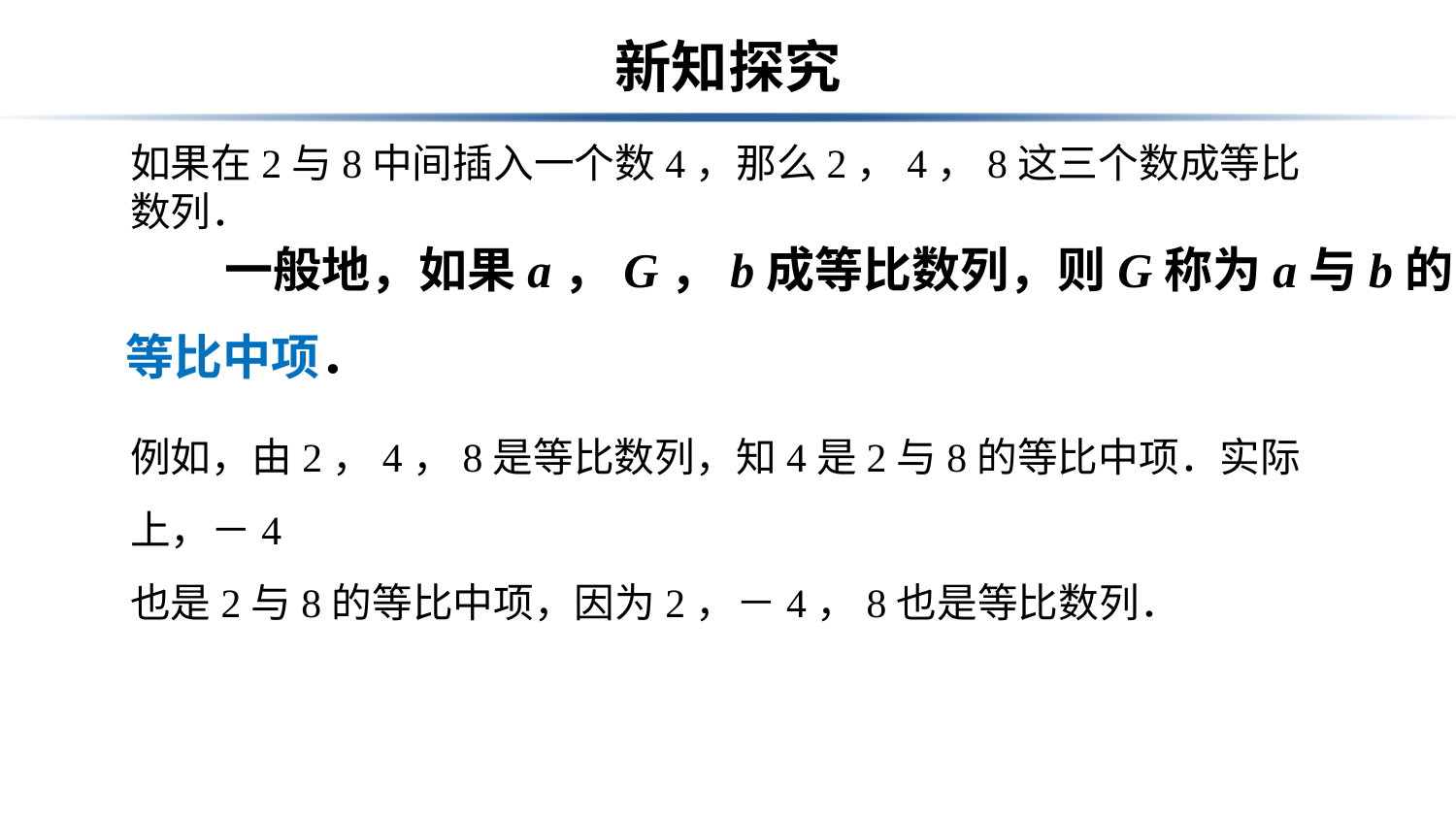

# 新知探究
如果在2与8中间插入一个数4，那么2，4，8这三个数成等比数列．
        一般地，如果a，G，b成等比数列，则G称为a与b的
等比中项．

例如，由2，4，8是等比数列，知4是2与8的等比中项．实际上，－4
也是2与8的等比中项，因为2，－4，8也是等比数列．